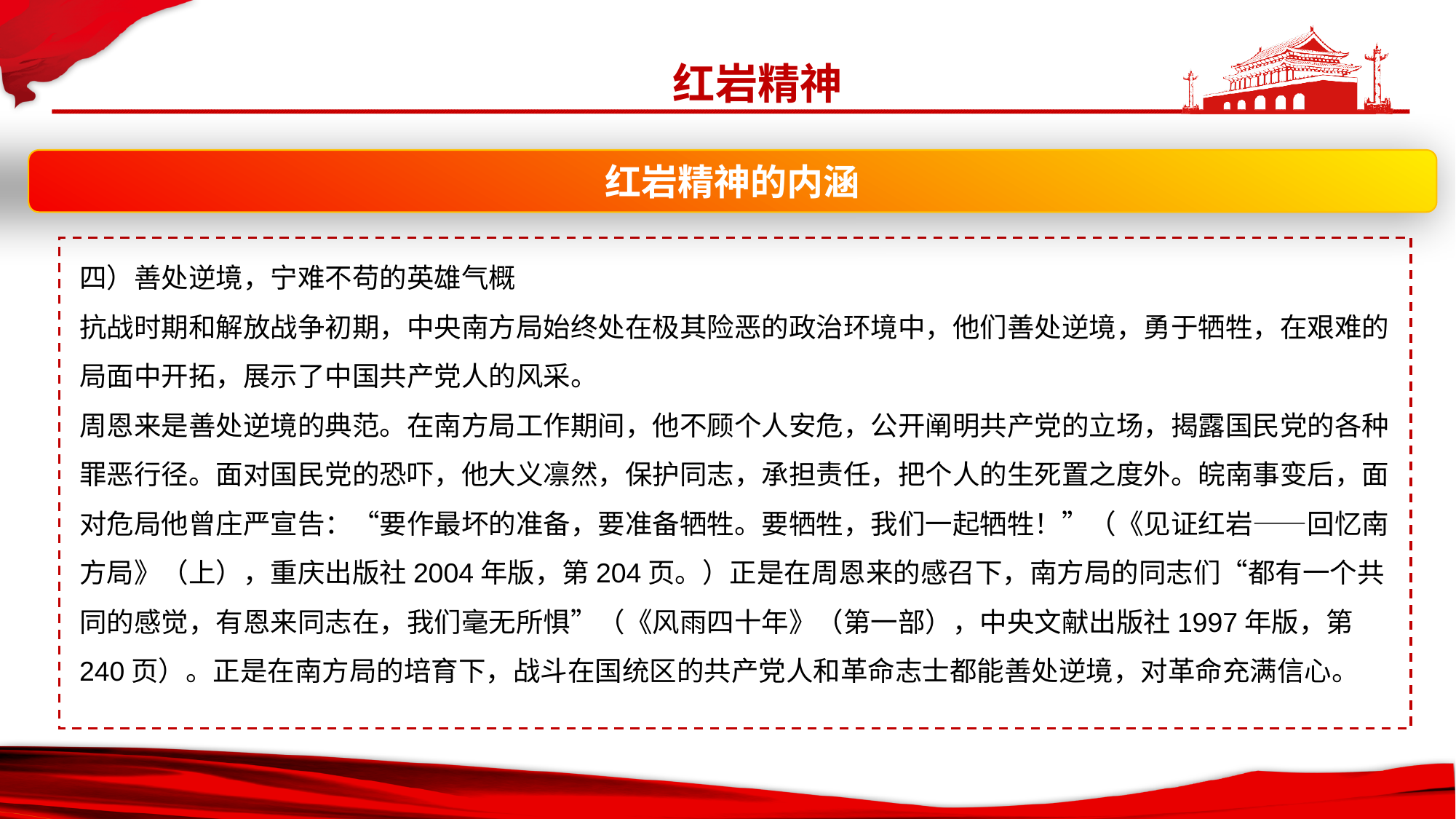

红岩精神
红岩精神的内涵

四）善处逆境，宁难不苟的英雄气概
抗战时期和解放战争初期，中央南方局始终处在极其险恶的政治环境中，他们善处逆境，勇于牺牲，在艰难的局面中开拓，展示了中国共产党人的风采。
周恩来是善处逆境的典范。在南方局工作期间，他不顾个人安危，公开阐明共产党的立场，揭露国民党的各种罪恶行径。面对国民党的恐吓，他大义凛然，保护同志，承担责任，把个人的生死置之度外。皖南事变后，面对危局他曾庄严宣告：“要作最坏的准备，要准备牺牲。要牺牲，我们一起牺牲！”（《见证红岩——回忆南方局》（上），重庆出版社2004年版，第204页。）正是在周恩来的感召下，南方局的同志们“都有一个共同的感觉，有恩来同志在，我们毫无所惧”（《风雨四十年》（第一部），中央文献出版社1997年版，第240页）。正是在南方局的培育下，战斗在国统区的共产党人和革命志士都能善处逆境，对革命充满信心。